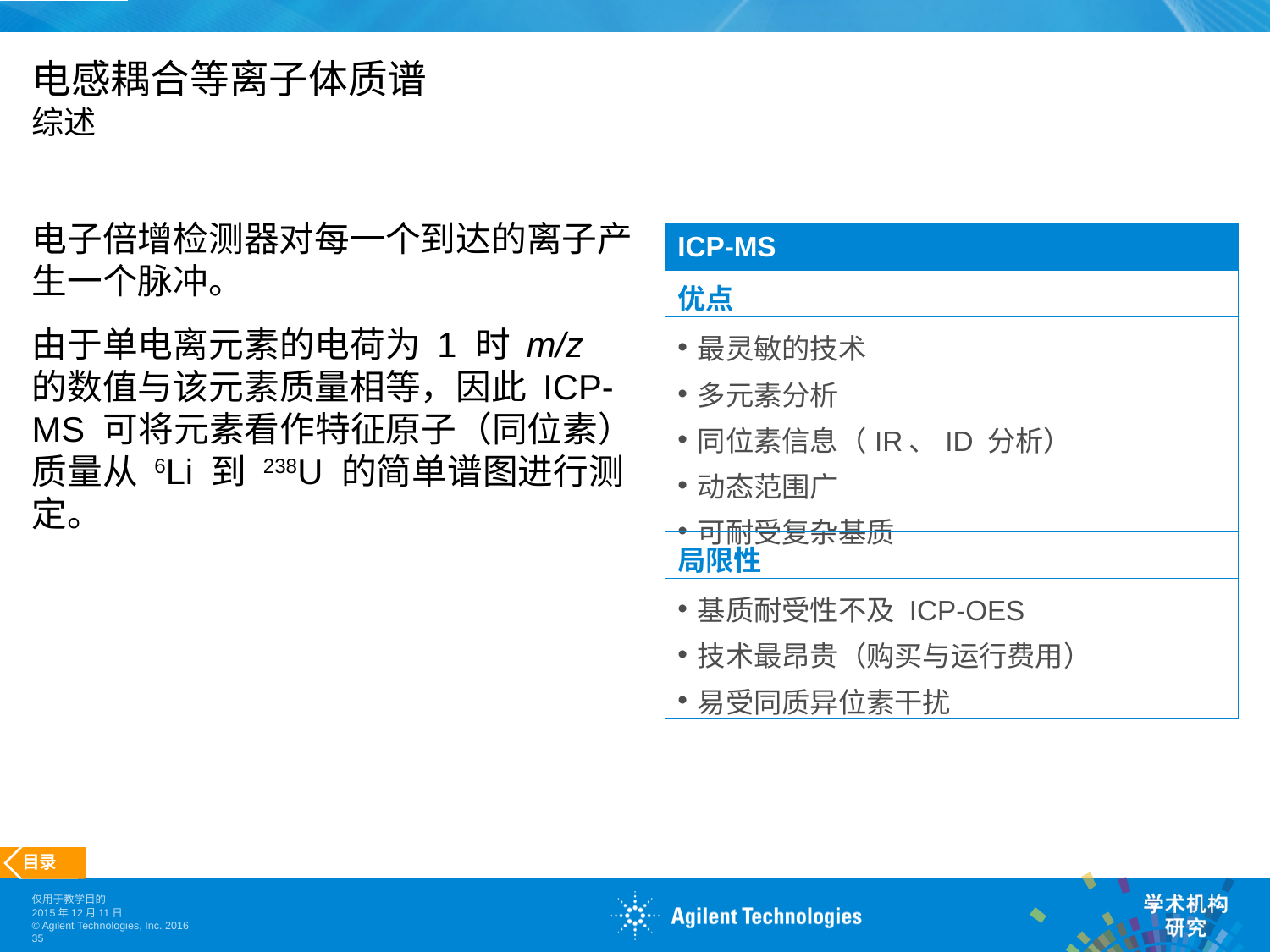

# 电感耦合等离子体质谱 综述
电子倍增检测器对每一个到达的离子产生一个脉冲。
由于单电离元素的电荷为 1 时 m/z 的数值与该元素质量相等，因此 ICP-MS 可将元素看作特征原子（同位素）质量从 6Li 到 238U 的简单谱图进行测定。
| ICP-MS |
| --- |
| 优点 |
| 最灵敏的技术 多元素分析 同位素信息（IR、ID 分析） 动态范围广 可耐受复杂基质 |
| 局限性 |
| 基质耐受性不及 ICP-OES 技术最昂贵（购买与运行费用） 易受同质异位素干扰 |
目录